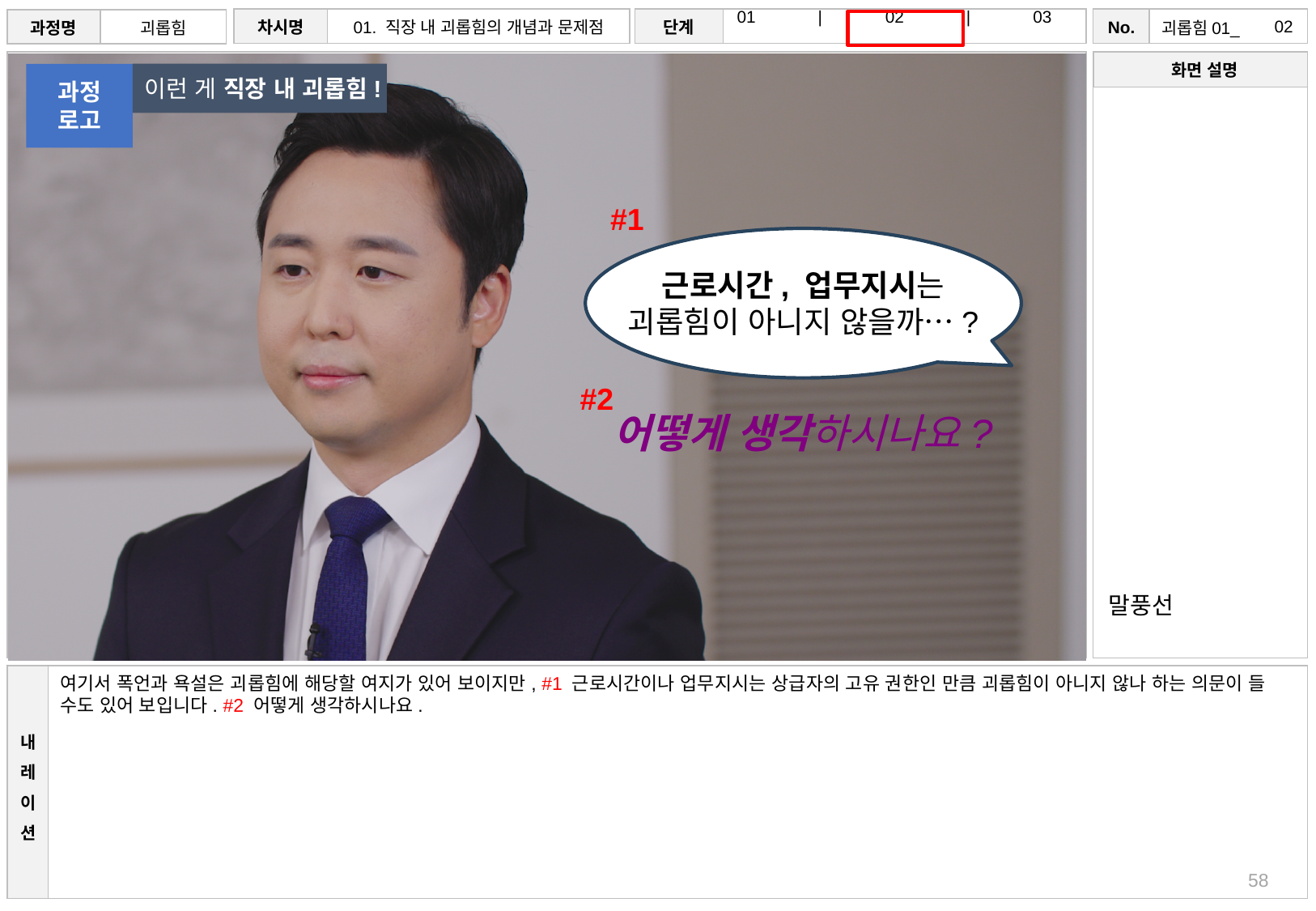

# 02
이런 게 직장 내 괴롭힘!
과정
로고
#1

근로시간, 업무지시는
괴롭힘이 아니지 않을까…?
#2
어떻게 생각하시나요?
말풍선
여기서 폭언과 욕설은 괴롭힘에 해당할 여지가 있어 보이지만, #1 근로시간이나 업무지시는 상급자의 고유 권한인 만큼 괴롭힘이 아니지 않나 하는 의문이 들 수도 있어 보입니다. #2 어떻게 생각하시나요.
58